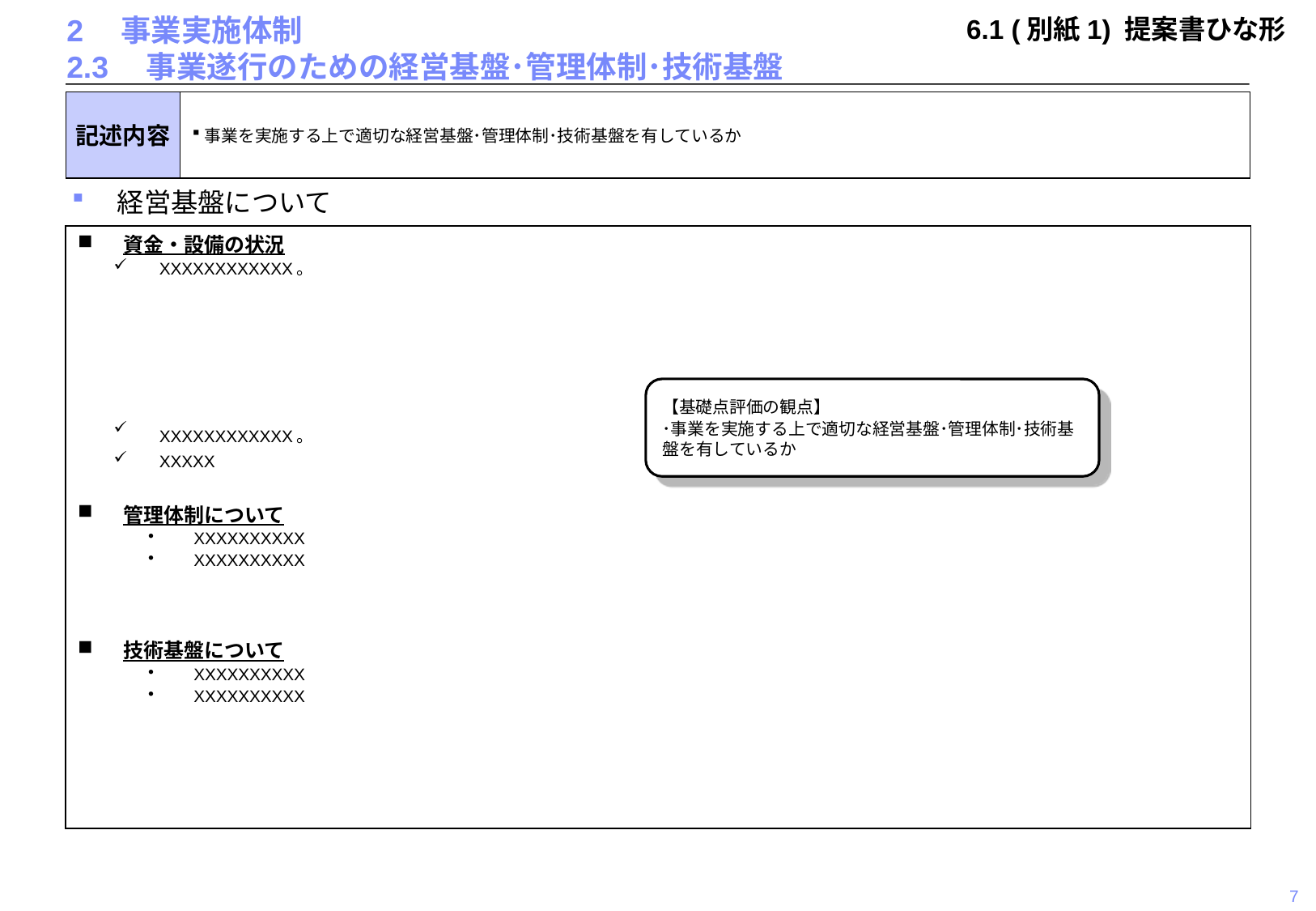

6.1 (別紙1) 提案書ひな形
# 2　事業実施体制 2.3　事業遂行のための経営基盤･管理体制･技術基盤
記述内容
事業を実施する上で適切な経営基盤･管理体制･技術基盤を有しているか
経営基盤について
資金・設備の状況
XXXXXXXXXXXX。

XXXXXXXXXXXX。
XXXXX

管理体制について
XXXXXXXXXX
XXXXXXXXXX

技術基盤について
XXXXXXXXXX
XXXXXXXXXX

【基礎点評価の観点】
･事業を実施する上で適切な経営基盤･管理体制･技術基盤を有しているか
7